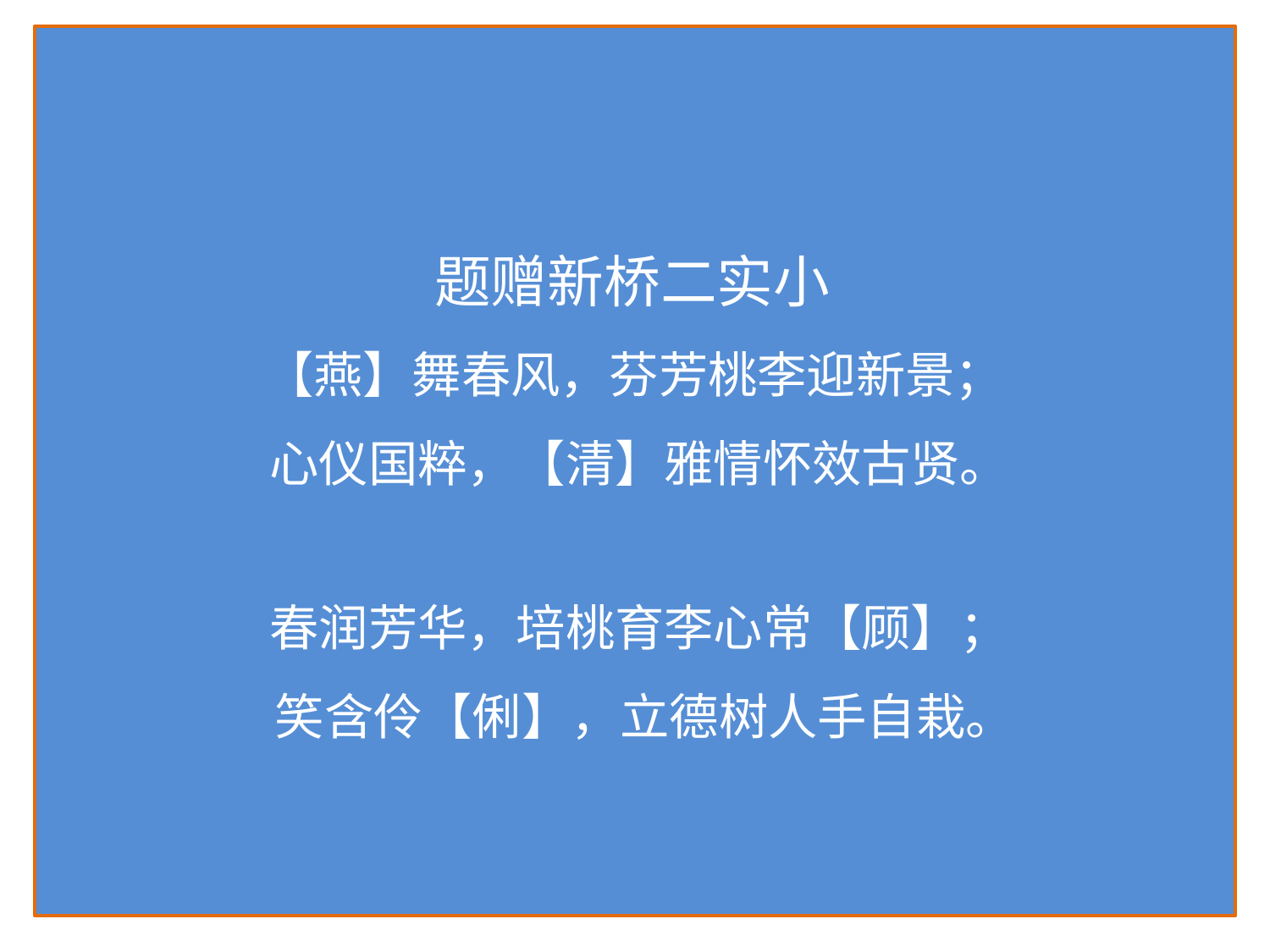

题赠新桥二实小
【燕】舞春风，芬芳桃李迎新景；
心仪国粹，【清】雅情怀效古贤。

春润芳华，培桃育李心常【顾】；
笑含伶【俐】，立德树人手自栽。